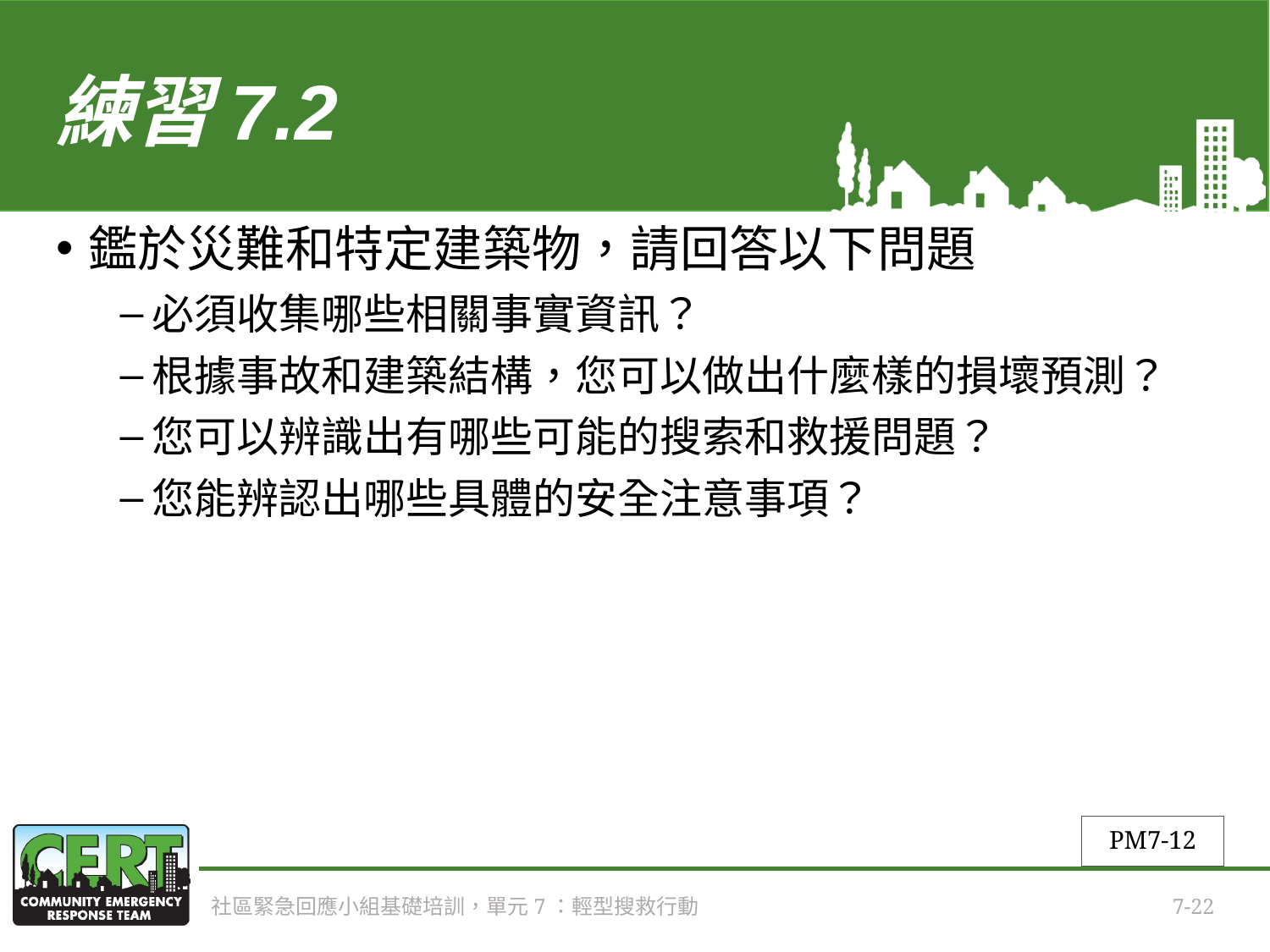

# 練習7.2
鑑於災難和特定建築物，請回答以下問題
必須收集哪些相關事實資訊？
根據事故和建築結構，您可以做出什麼樣的損壞預測？
您可以辨識出有哪些可能的搜索和救援問題？
您能辨認出哪些具體的安全注意事項？

PM7-12
社區緊急回應小組基礎培訓，單元7：輕型搜救行動
7-22